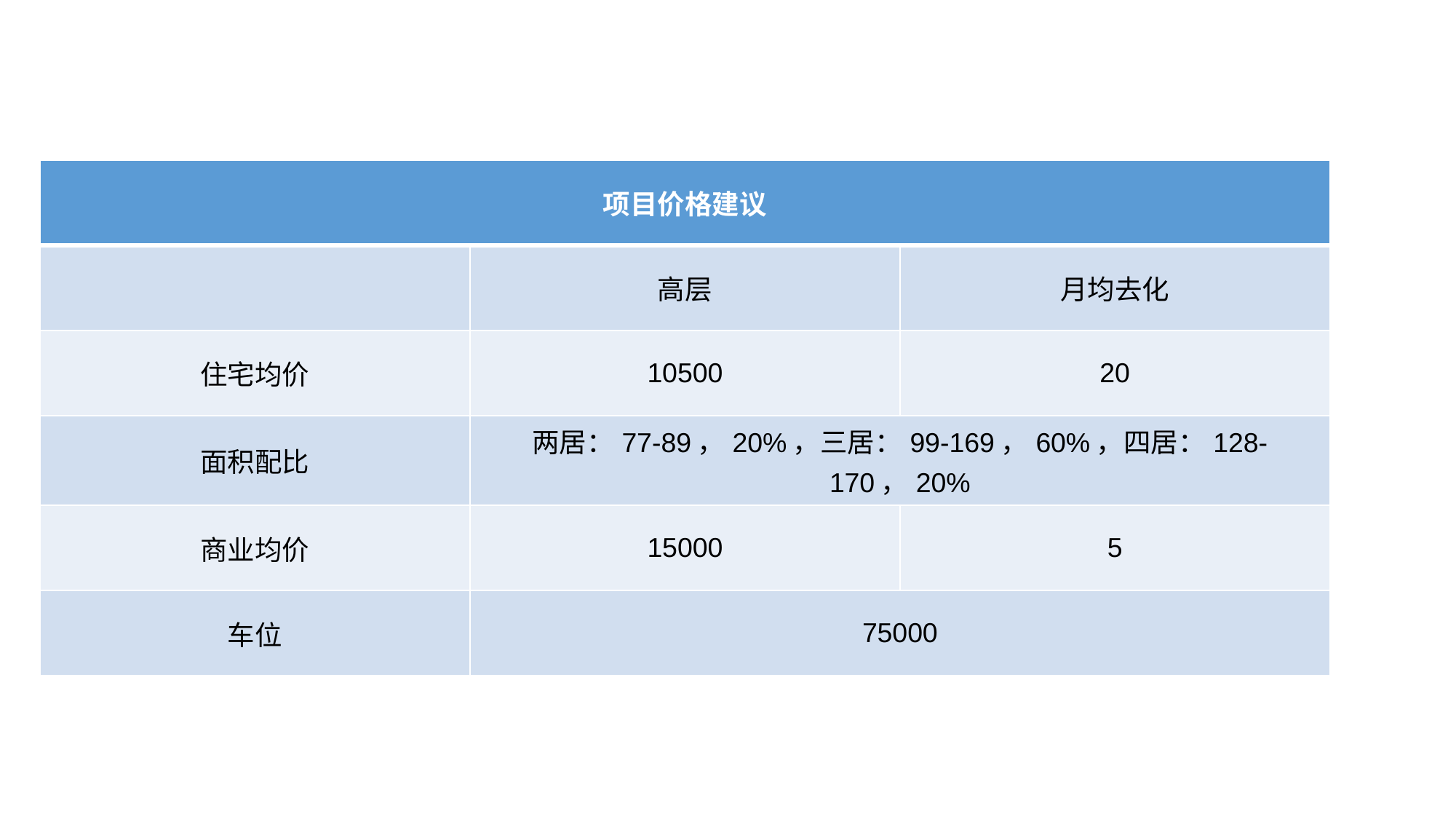

| 项目价格建议 |  |  |
| --- | --- | --- |
|  | 高层 | 月均去化 |
| 住宅均价 | 10500 | 20 |
| 面积配比 | 两居：77-89，20%，三居：99-169，60%，四居：128-170，20% |  |
| 商业均价 | 15000 | 5 |
| 车位 | 75000 |  |